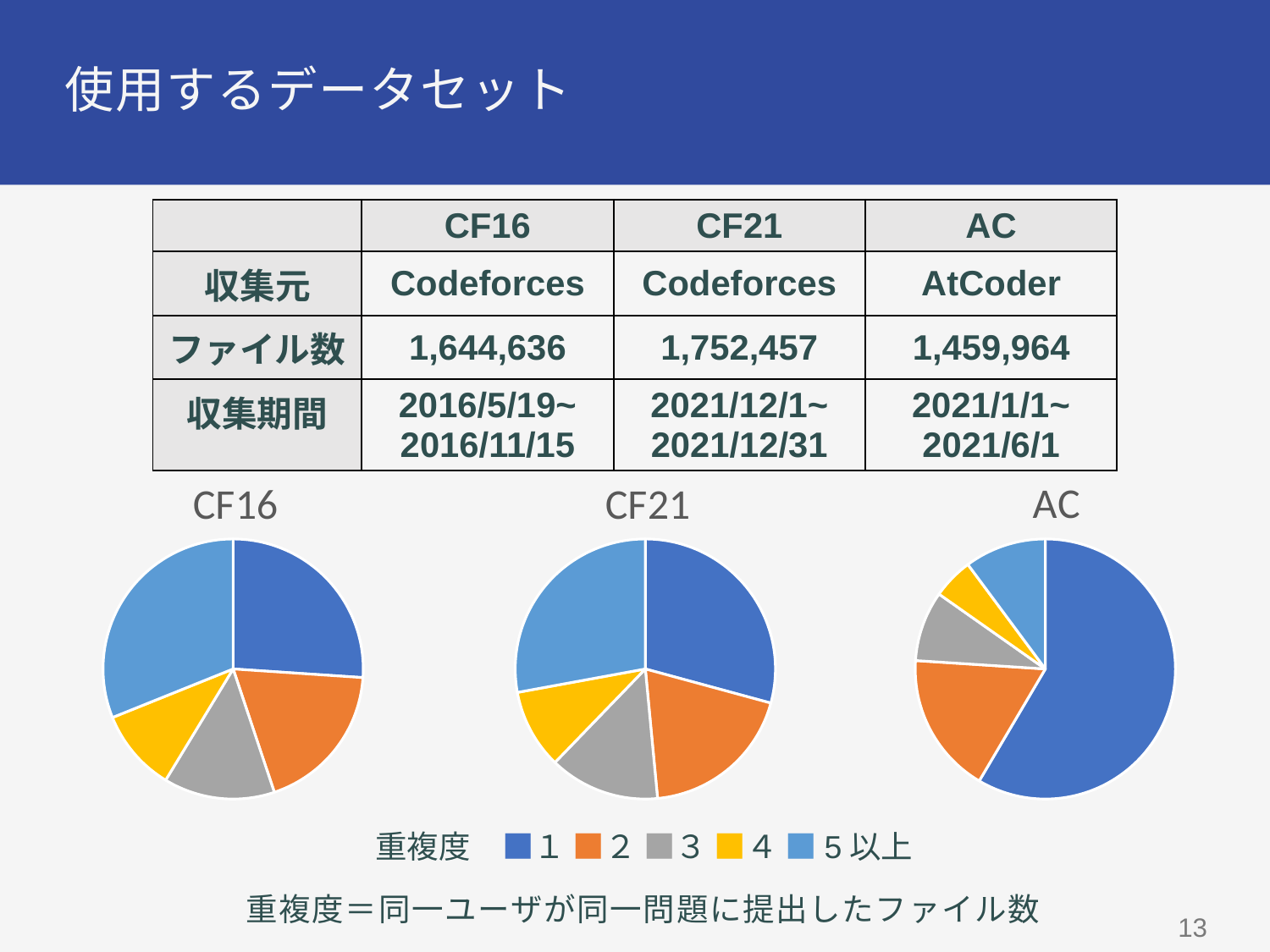

# 使用するデータセット
|  | CF16 | CF21 | AC |
| --- | --- | --- | --- |
| 収集元 | Codeforces | Codeforces | AtCoder |
| ファイル数 | 1,644,636 | 1,752,457 | 1,459,964 |
| 収集期間 | 2016/5/19~ 2016/11/15 | 2021/12/1~ 2021/12/31 | 2021/1/1~ 2021/6/1 |

### Chart: CF16

| Category |  |
|---|---|
| 1 | 193667.0 |
| 2 | 139810.0 |
| 3 | 102666.0 |
| 4 | 75984.0 |
| 5以上 | 231092.0 |

### Chart: CF21

| Category |  |
|---|---|
| 1 | 244051.0 |
| 2 | 160916.0 |
| 3 | 114672.0 |
| 4 | 82568.0 |
| 5以上 | 232895.0 |

### Chart: AC

| Category |  |
|---|---|
| 1 | 344856.0 |
| 2 | 103388.0 |
| 3 | 51564.0 |
| 4 | 29948.0 |
| 5以上 | 59837.0 |
重複度　■１ ■２ ■３ ■４ ■5以上
重複度＝同一ユーザが同一問題に提出したファイル数
13